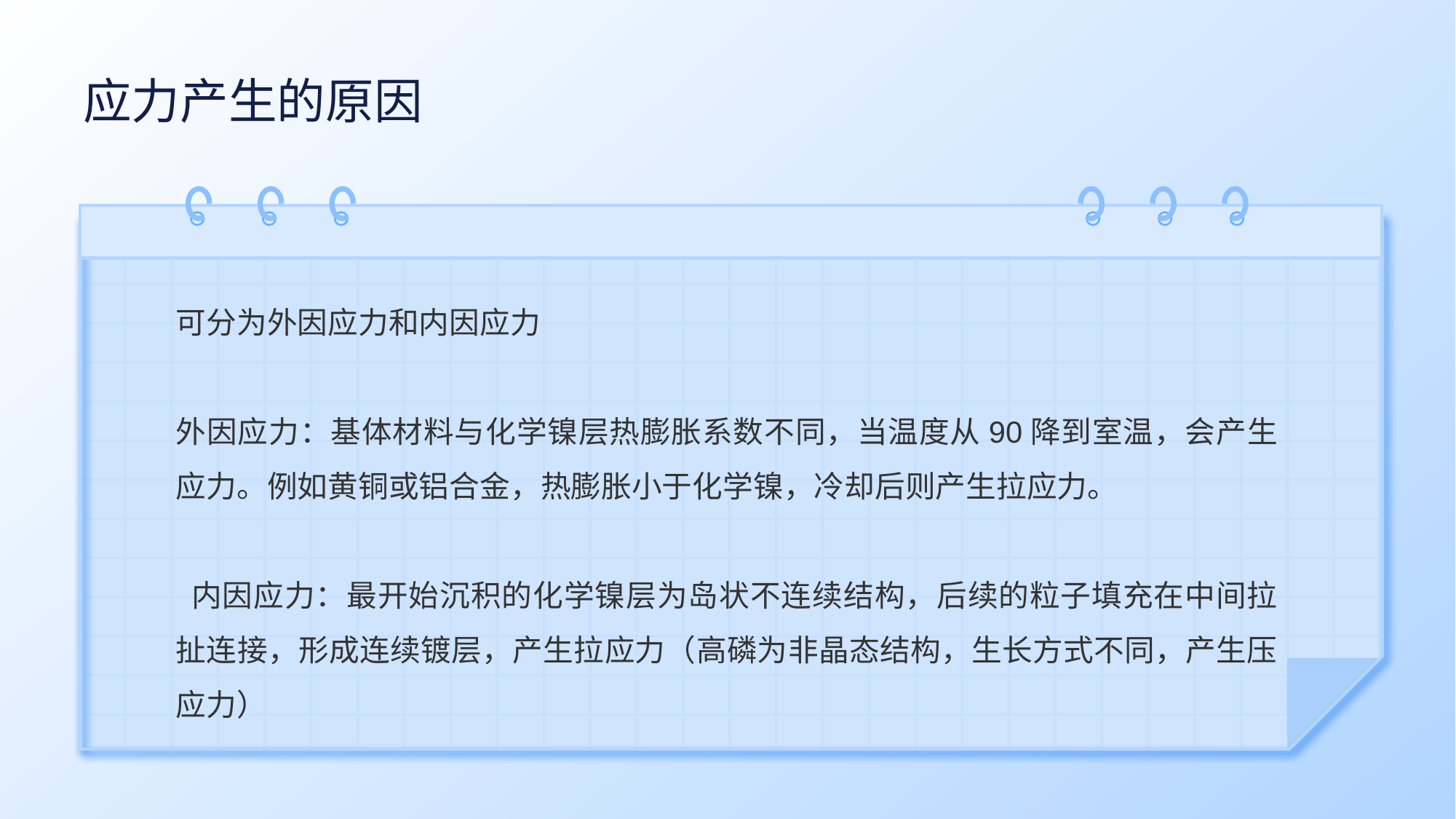

# 应力产生的原因

可分为外因应力和内因应力

外因应力：基体材料与化学镍层热膨胀系数不同，当温度从90降到室温，会产生应力。例如黄铜或铝合金，热膨胀小于化学镍，冷却后则产生拉应力。

 内因应力：最开始沉积的化学镍层为岛状不连续结构，后续的粒子填充在中间拉扯连接，形成连续镀层，产生拉应力（高磷为非晶态结构，生长方式不同，产生压应力）